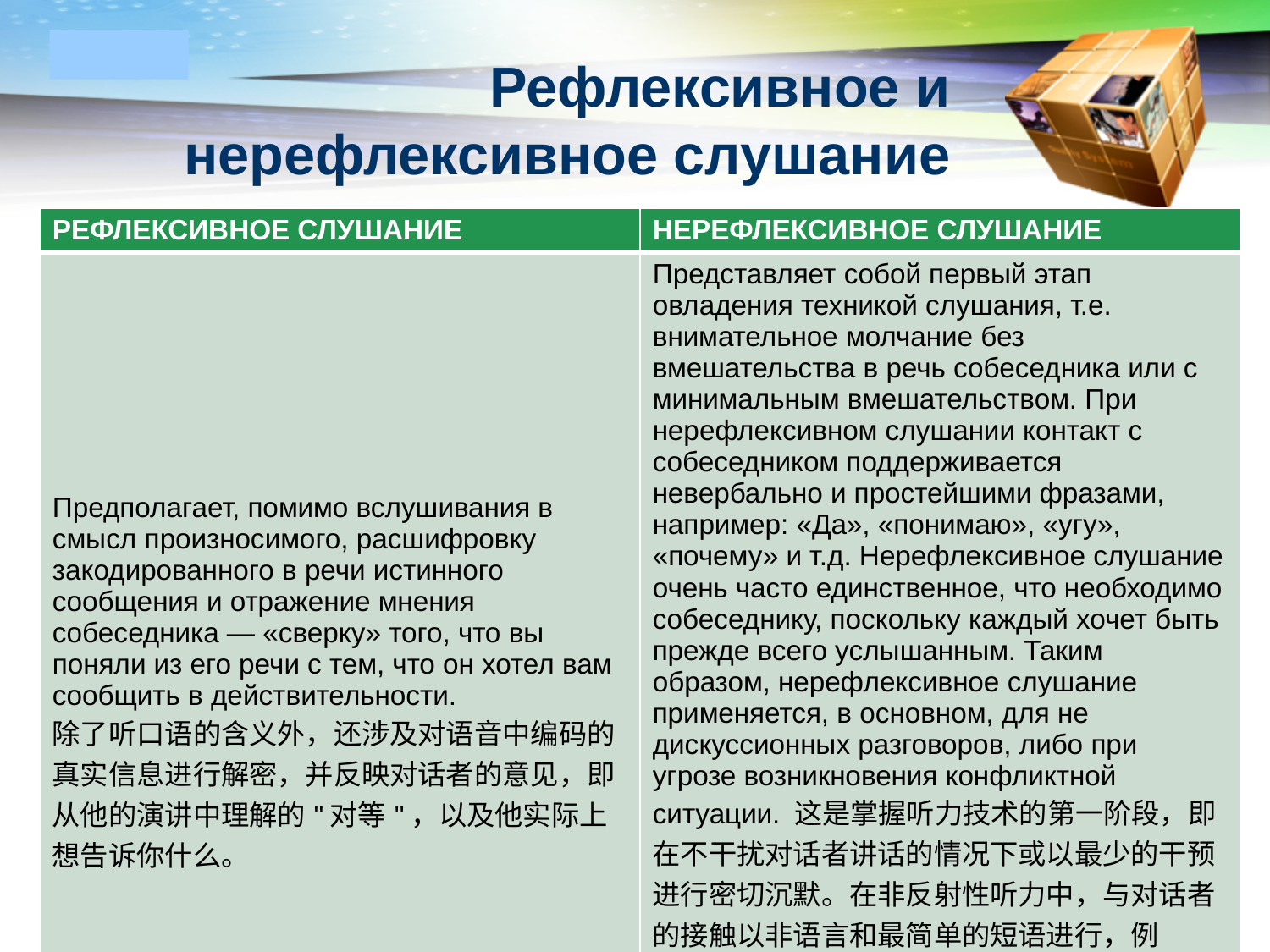

# Рефлексивное и нерефлексивное слушание
| РЕФЛЕКСИВНОЕ СЛУШАНИЕ | НЕРЕФЛЕКСИВНОЕ СЛУШАНИЕ |
| --- | --- |
| Предполагает, помимо вслушивания в смысл произносимого, расшифровку закодированного в речи истинного сообщения и отражение мнения собеседника — «сверку» того, что вы поняли из его речи с тем, что он хотел вам сообщить в действительности. 除了听口语的含义外，还涉及对语音中编码的真实信息进行解密，并反映对话者的意见，即从他的演讲中理解的"对等"，以及他实际上想告诉你什么。 | Представляет собой первый этап овладения техникой слушания, т.е. внимательное молчание без вмешательства в речь собеседника или с минимальным вмешательством. При нерефлексивном слушании контакт с собеседником поддерживается невербально и простейшими фразами, например: «Да», «понимаю», «угу», «почему» и т.д. Нерефлексивное слушание очень часто единственное, что необходимо собеседнику, поскольку каждый хочет быть прежде всего услышанным. Таким образом, нерефлексивное слушание применяется, в основном, для не дискуссионных разговоров, либо при угрозе возникновения конфликтной ситуации. 这是掌握听力技术的第一阶段，即在不干扰对话者讲话的情况下或以最少的干预进行密切沉默。在非反射性听力中，与对话者的接触以非语言和最简单的短语进行，例如"是"、"理解"、"乌古"、"为什么"等。因此，非反身听证主要适用于非讨论性谈话或冲突局势的威胁。 |